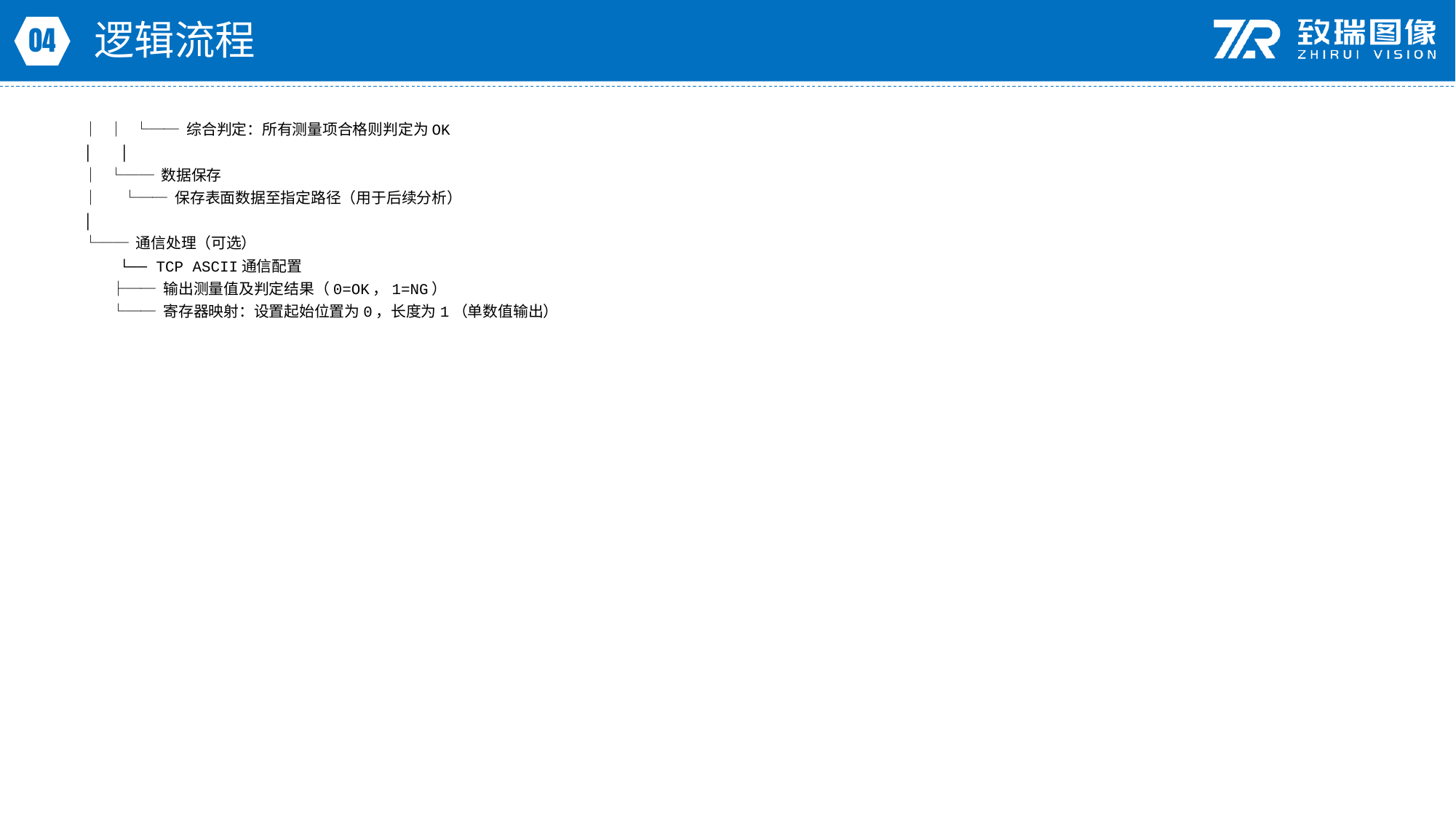

逻辑流程
04

│   │   └── 综合判定：所有测量项合格则判定为OK
│   │
│   └── 数据保存
│       └── 保存表面数据至指定路径（用于后续分析）
│
└── 通信处理（可选）
    └── TCP ASCII通信配置
        ├── 输出测量值及判定结果（0=OK，1=NG）
        └── 寄存器映射：设置起始位置为0，长度为1（单数值输出）